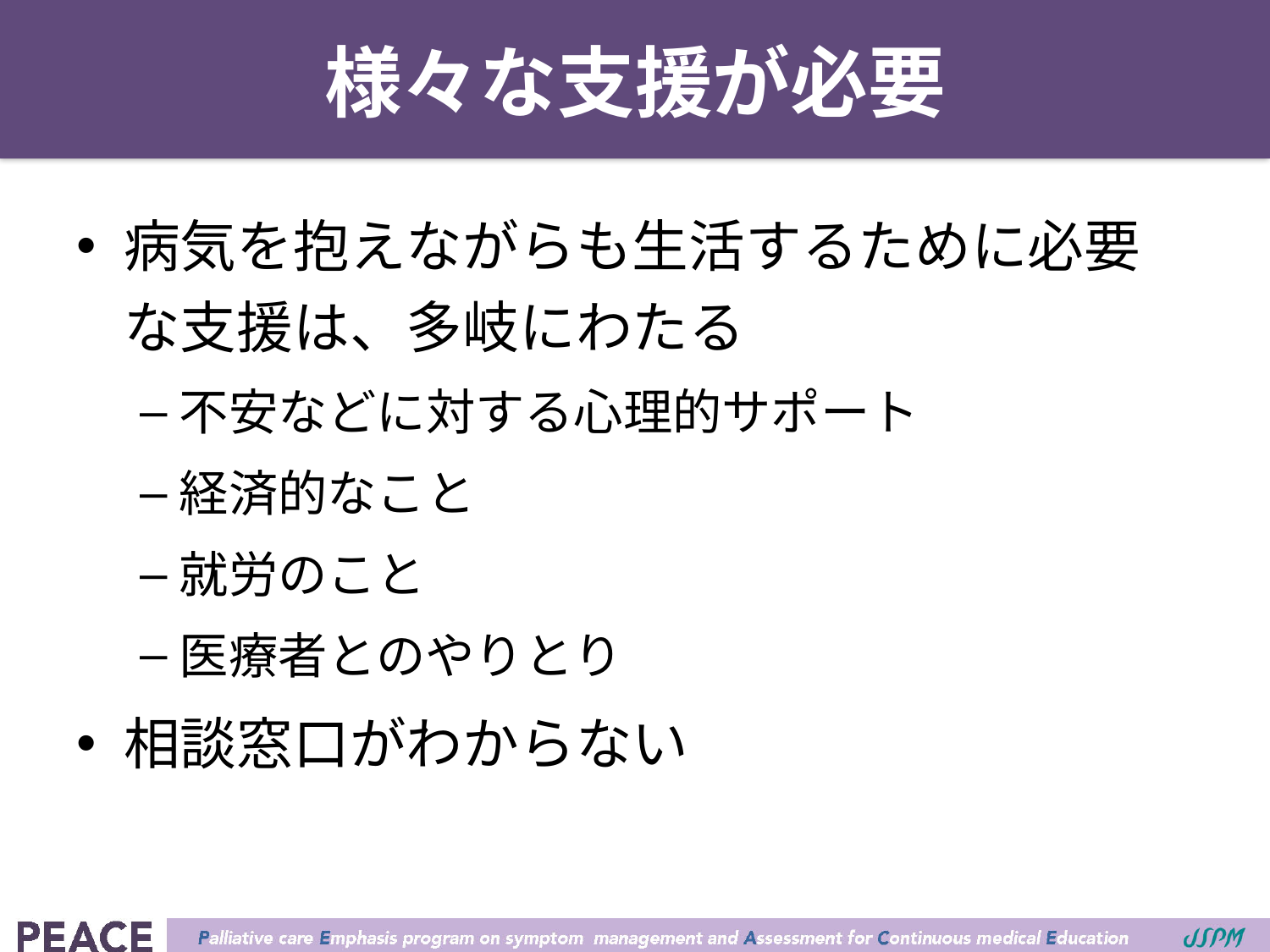

# 様々な支援が必要
病気を抱えながらも生活するために必要な支援は、多岐にわたる
不安などに対する心理的サポート
経済的なこと
就労のこと
医療者とのやりとり
相談窓口がわからない